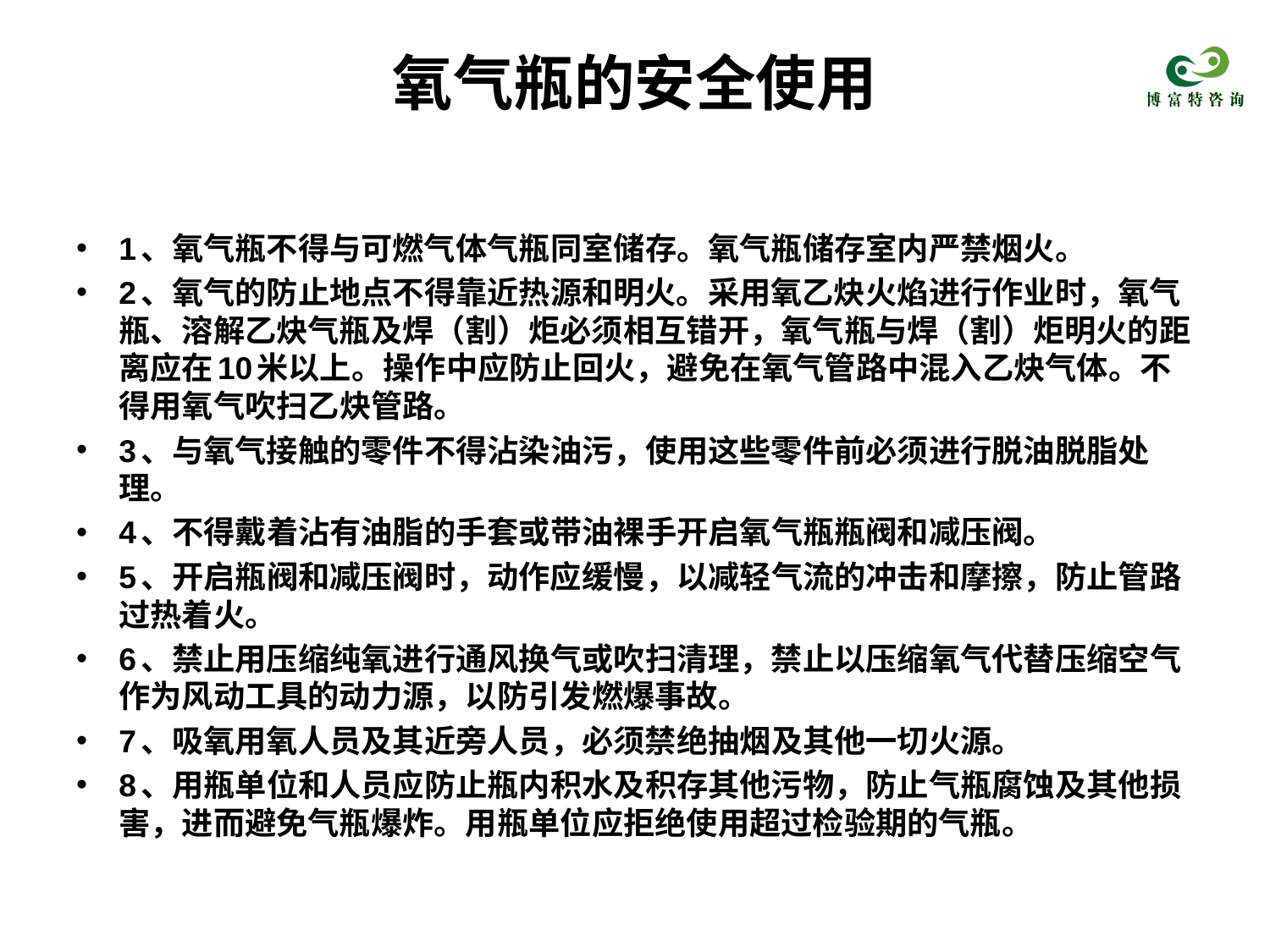

# 氧气瓶的安全使用
1、氧气瓶不得与可燃气体气瓶同室储存。氧气瓶储存室内严禁烟火。
2、氧气的防止地点不得靠近热源和明火。采用氧乙炔火焰进行作业时，氧气瓶、溶解乙炔气瓶及焊（割）炬必须相互错开，氧气瓶与焊（割）炬明火的距离应在10米以上。操作中应防止回火，避免在氧气管路中混入乙炔气体。不得用氧气吹扫乙炔管路。
3、与氧气接触的零件不得沾染油污，使用这些零件前必须进行脱油脱脂处理。
4、不得戴着沾有油脂的手套或带油裸手开启氧气瓶瓶阀和减压阀。
5、开启瓶阀和减压阀时，动作应缓慢，以减轻气流的冲击和摩擦，防止管路过热着火。
6、禁止用压缩纯氧进行通风换气或吹扫清理，禁止以压缩氧气代替压缩空气作为风动工具的动力源，以防引发燃爆事故。
7、吸氧用氧人员及其近旁人员，必须禁绝抽烟及其他一切火源。
8、用瓶单位和人员应防止瓶内积水及积存其他污物，防止气瓶腐蚀及其他损害，进而避免气瓶爆炸。用瓶单位应拒绝使用超过检验期的气瓶。